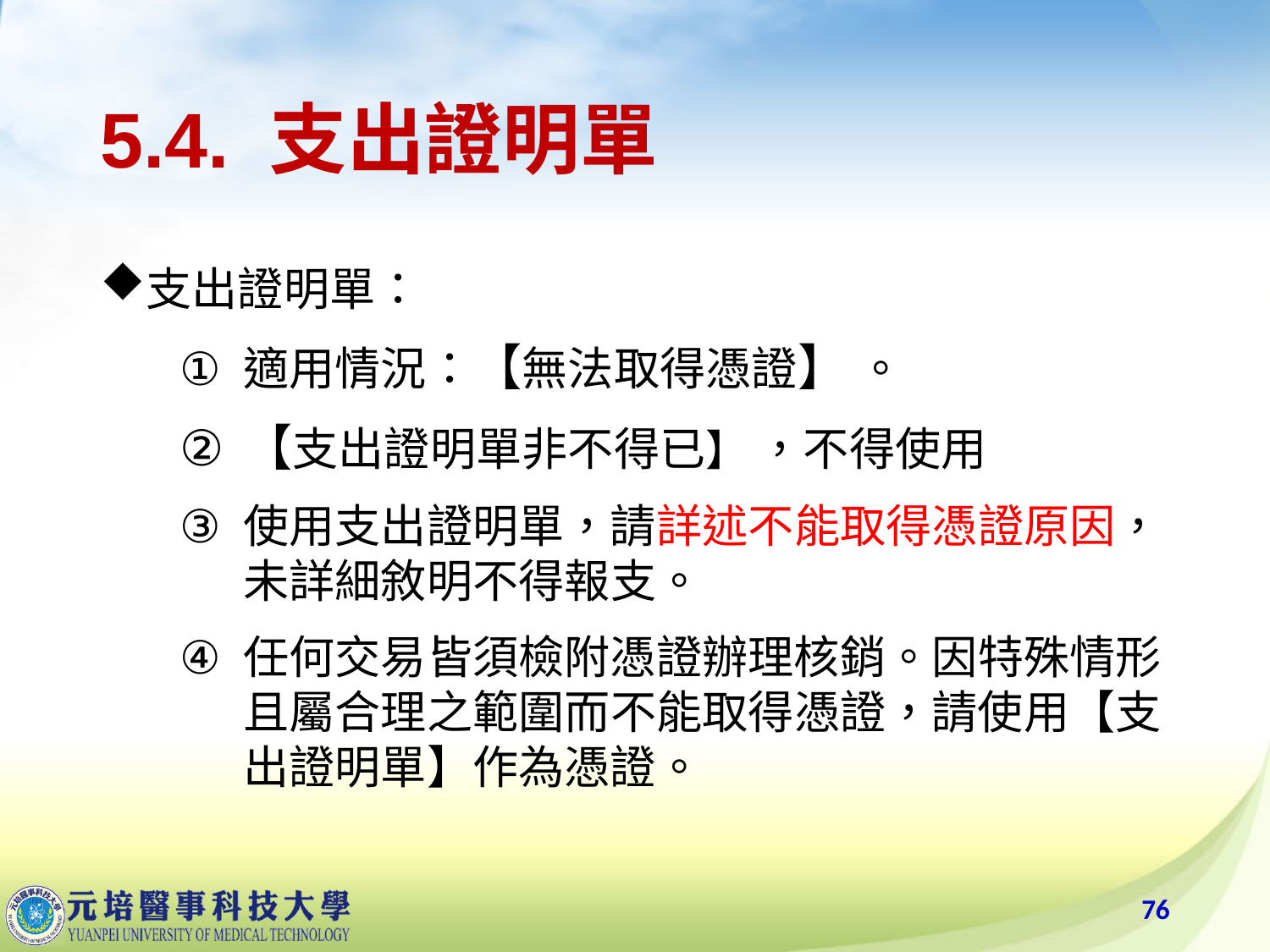

# 5.4. 支出證明單
支出證明單：
適用情況：【無法取得憑證】 。
【支出證明單非不得已】 ，不得使用
使用支出證明單，請詳述不能取得憑證原因，未詳細敘明不得報支。
任何交易皆須檢附憑證辦理核銷。因特殊情形且屬合理之範圍而不能取得憑證，請使用【支出證明單】作為憑證。

76